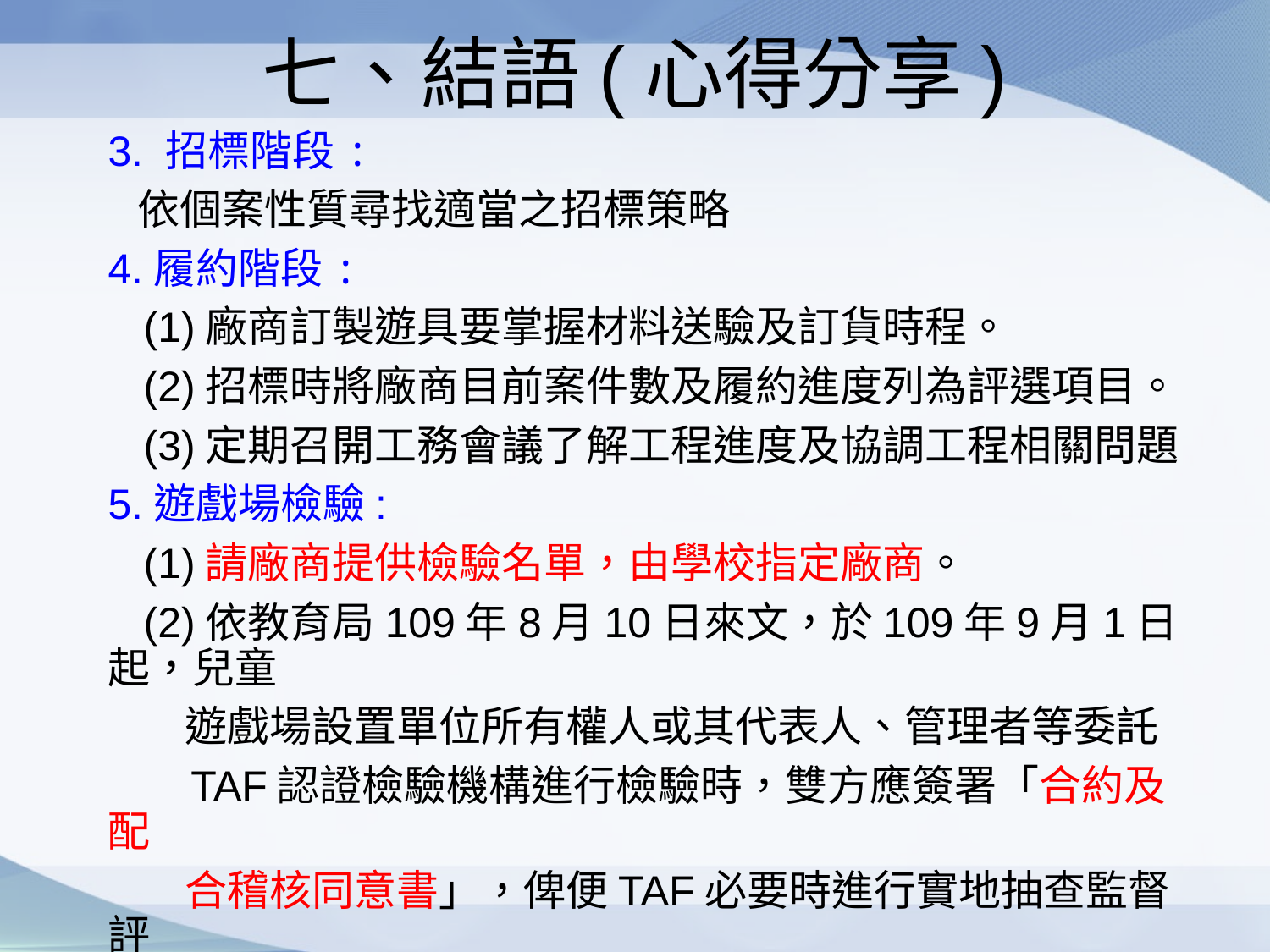

# 七、結語(心得分享)
3. 招標階段:
  依個案性質尋找適當之招標策略
4.履約階段:
   (1)廠商訂製遊具要掌握材料送驗及訂貨時程。
   (2)招標時將廠商目前案件數及履約進度列為評選項目。
   (3)定期召開工務會議了解工程進度及協調工程相關問題
5.遊戲場檢驗:
   (1)請廠商提供檢驗名單，由學校指定廠商。
   (2)依教育局109年8月10日來文，於109年9月1日起，兒童
       遊戲場設置單位所有權人或其代表人、管理者等委託
       TAF認證檢驗機構進行檢驗時，雙方應簽署「合約及配
       合稽核同意書」，俾便TAF必要時進行實地抽查監督評
       鑑，以確保檢驗機構服務品質。